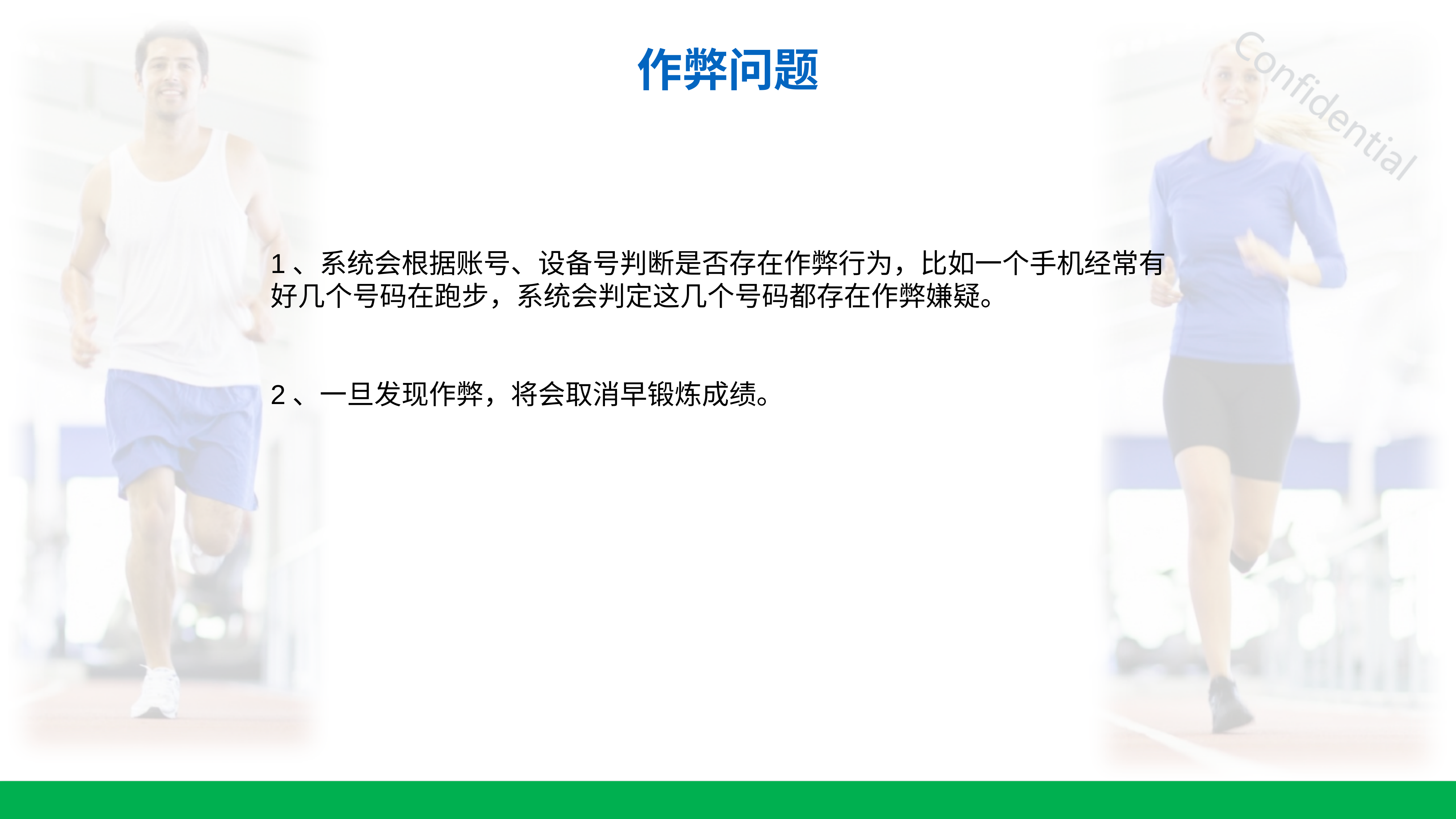

# 作弊问题

1、系统会根据账号、设备号判断是否存在作弊行为，比如一个手机经常有好几个号码在跑步，系统会判定这几个号码都存在作弊嫌疑。

2、一旦发现作弊，将会取消早锻炼成绩。